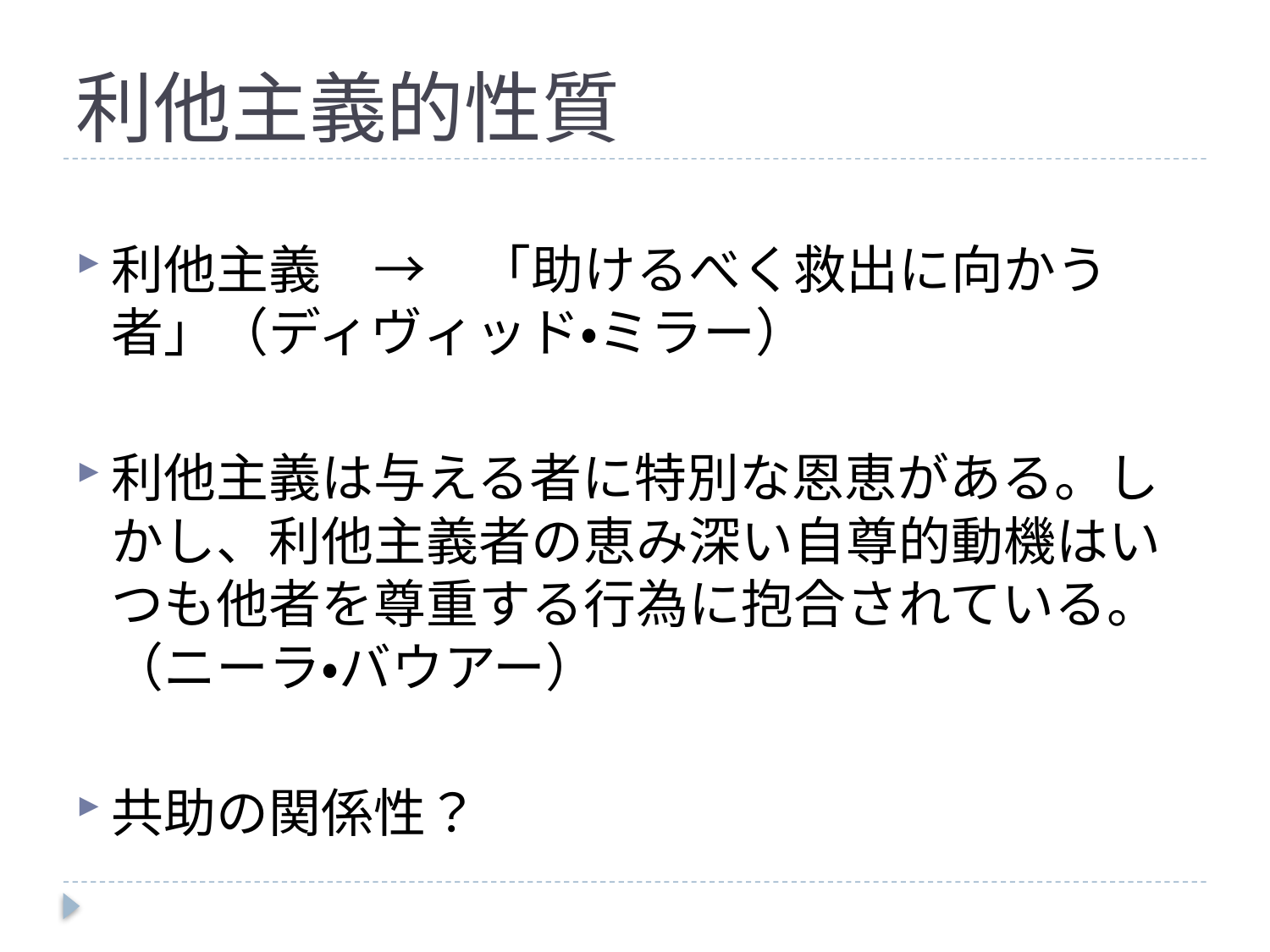

# 利他主義的性質

利他主義　→　「助けるべく救出に向かう者」（ディヴィッド・ミラー）

利他主義は与える者に特別な恩恵がある。しかし、利他主義者の恵み深い自尊的動機はいつも他者を尊重する行為に抱合されている。（ニーラ・バウアー）

共助の関係性？